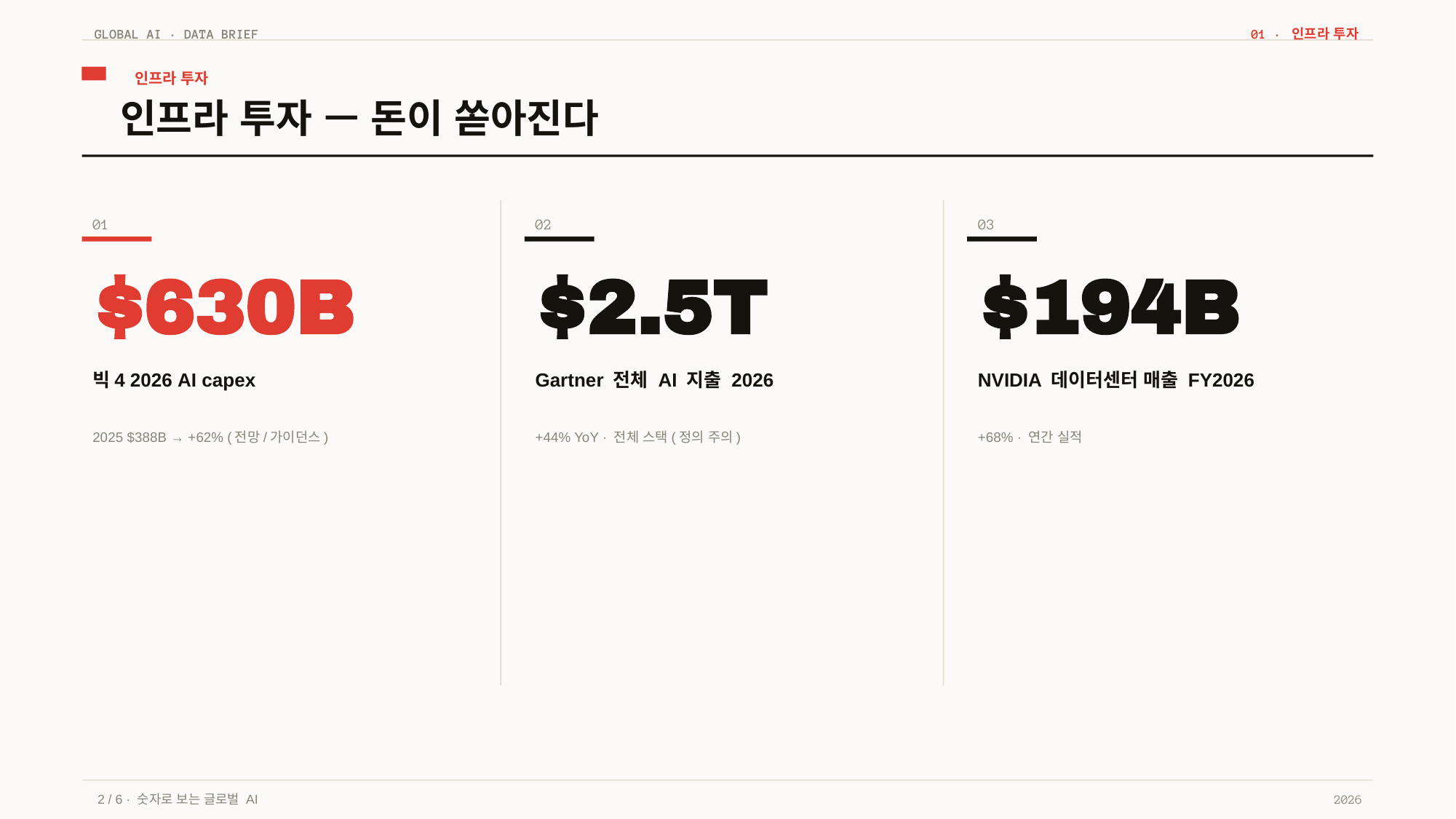

GLOBAL AI · DATA BRIEF
01 · 인프라 투자

인프라 투자

인프라 투자 — 돈이 쏟아진다

01
02
03

$630B
$2.5T
$194B
빅4 2026 AI capex
Gartner 전체 AI 지출 2026
NVIDIA 데이터센터 매출 FY2026
2025 $388B → +62% (전망/가이던스)
+44% YoY · 전체 스택(정의 주의)
+68% · 연간 실적

2 / 6 · 숫자로 보는 글로벌 AI
2026